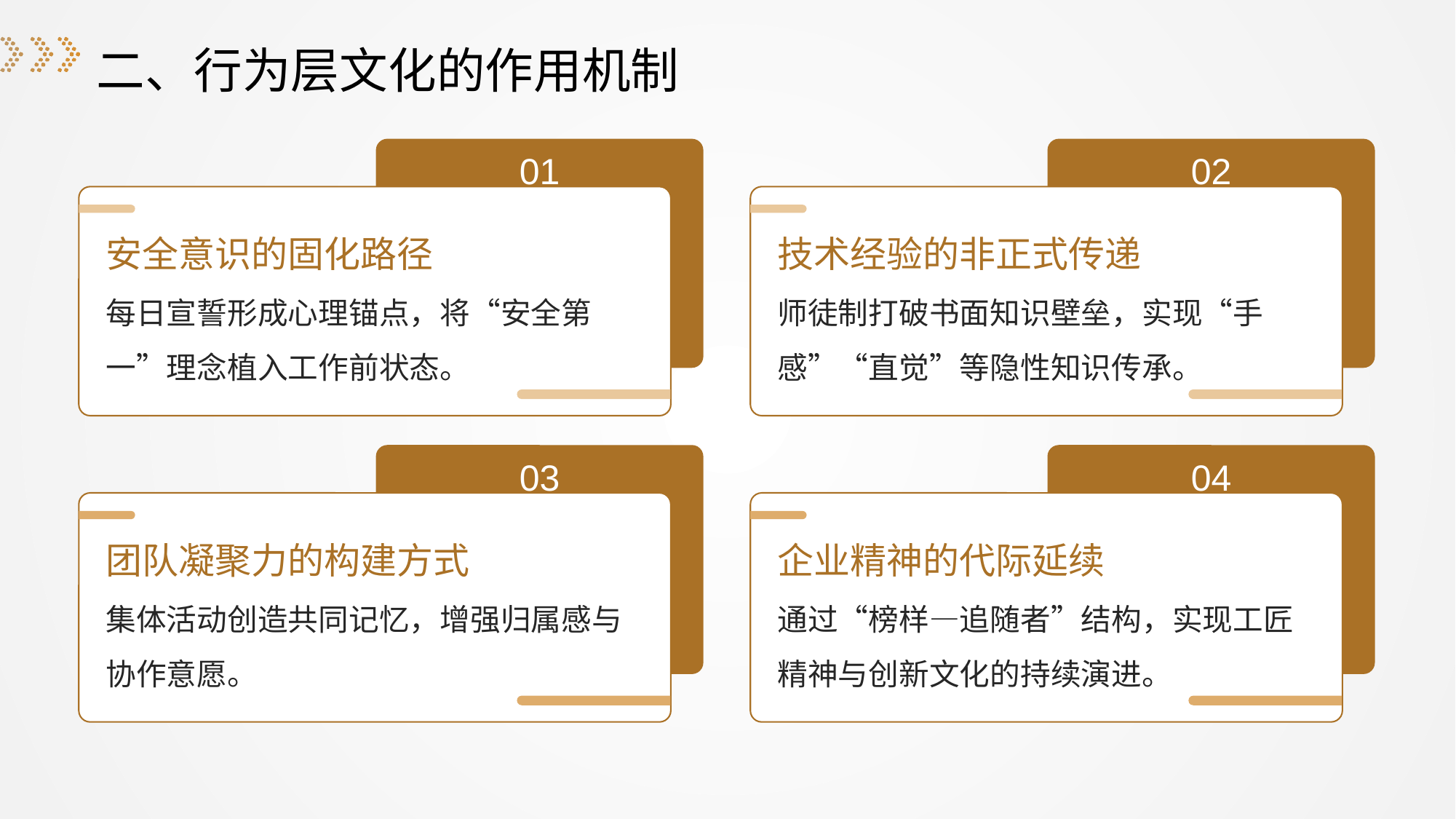

二、行为层文化的作用机制

01
02

安全意识的固化路径
技术经验的非正式传递
每日宣誓形成心理锚点，将“安全第一”理念植入工作前状态。
师徒制打破书面知识壁垒，实现“手感”“直觉”等隐性知识传承。

03
04

团队凝聚力的构建方式
企业精神的代际延续
集体活动创造共同记忆，增强归属感与协作意愿。
通过“榜样—追随者”结构，实现工匠精神与创新文化的持续演进。